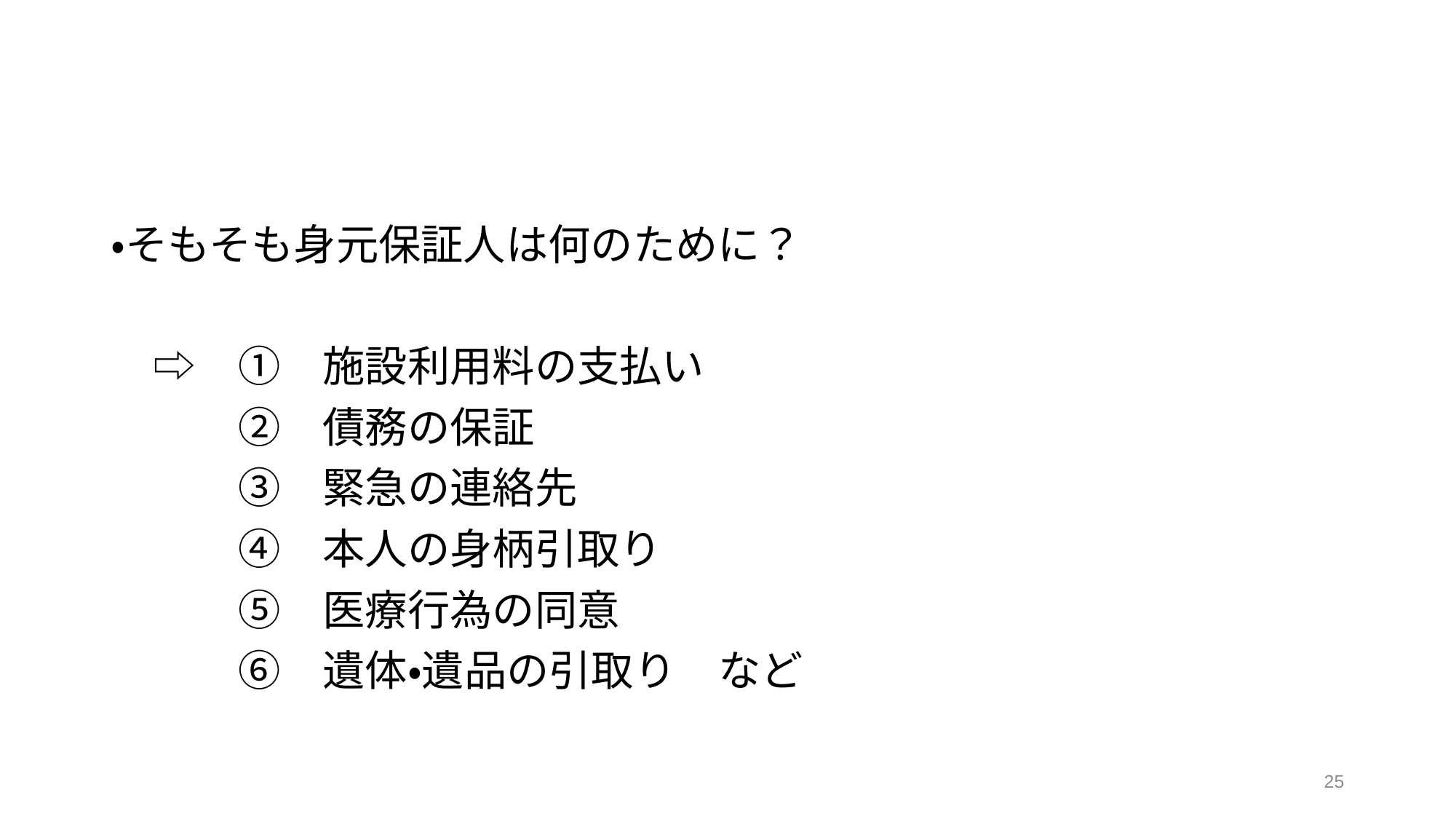

#
・そもそも身元保証人は何のために？

　⇨　①　施設利用料の支払い
　　　②　債務の保証
　　　③　緊急の連絡先
　　　④　本人の身柄引取り
　　　⑤　医療行為の同意
　　　⑥　遺体・遺品の引取り　など

25